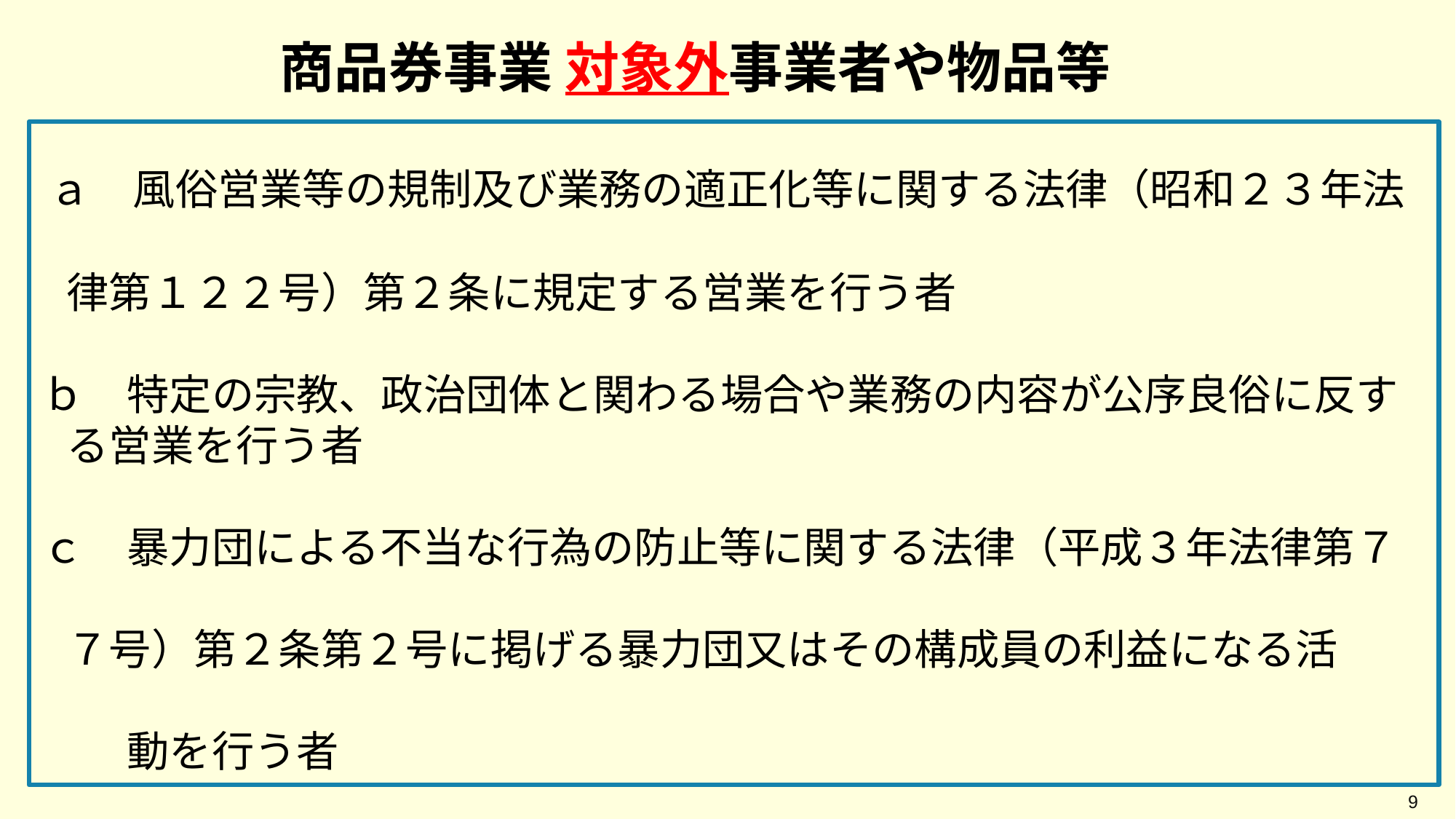

ａ　風俗営業等の規制及び業務の適正化等に関する法律（昭和２３年法
      律第１２２号）第２条に規定する営業を行う者

　ｂ　特定の宗教、政治団体と関わる場合や業務の内容が公序良俗に反す
      る営業を行う者

　ｃ　暴力団による不当な行為の防止等に関する法律（平成３年法律第７
      ７号）第２条第２号に掲げる暴力団又はその構成員の利益になる活
　　　動を行う者

　ｄ　９ページの対象外物品及び役務の提供のみ取り扱う者

商品券事業 対象外事業者や物品等

9